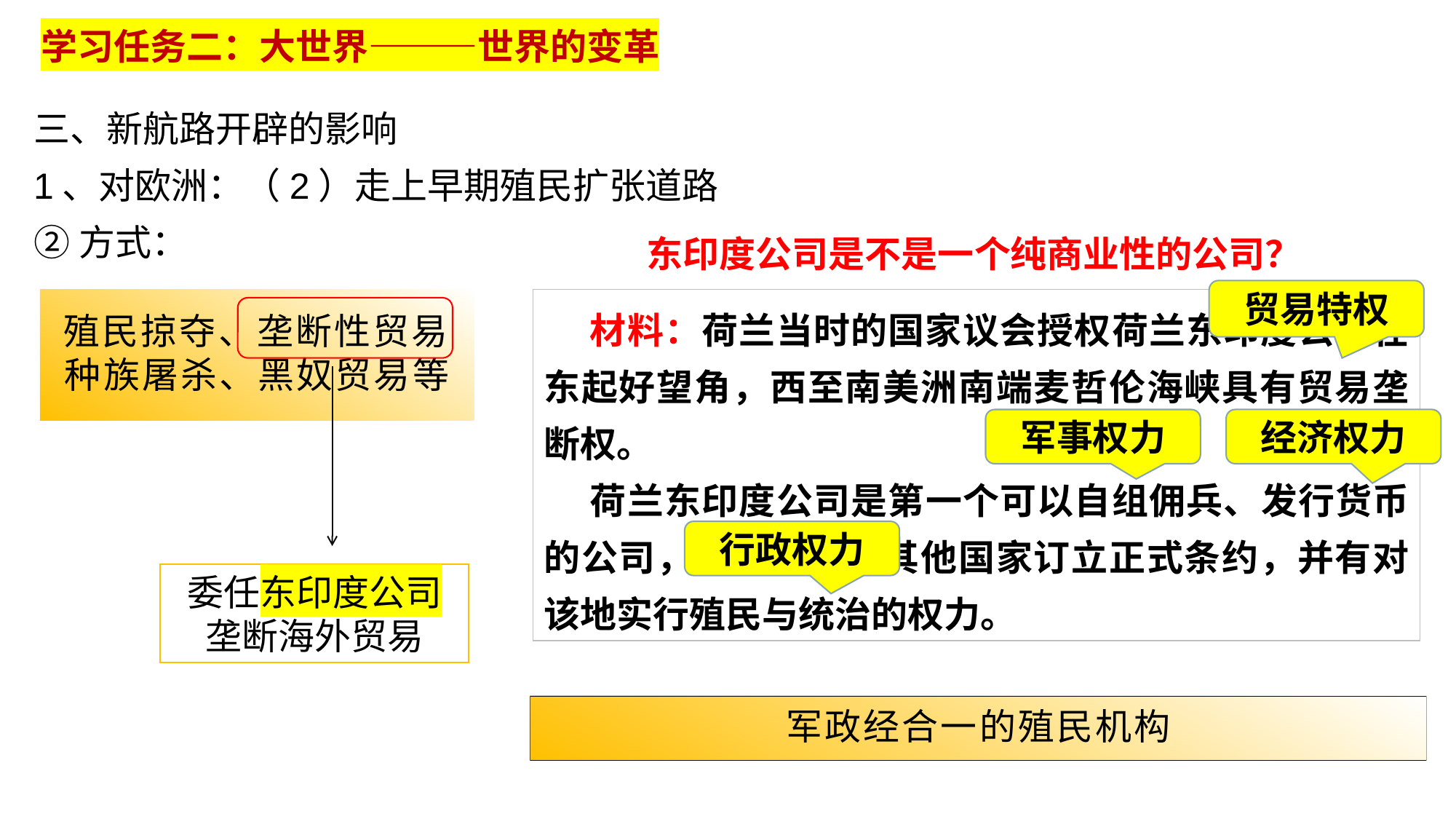

学习任务二：大世界———世界的变革
三、新航路开辟的影响
1、对欧洲：（2）走上早期殖民扩张道路
②方式：
东印度公司是不是一个纯商业性的公司？
    材料：荷兰当时的国家议会授权荷兰东印度公司在东起好望角，西至南美洲南端麦哲伦海峡具有贸易垄断权。
    荷兰东印度公司是第一个可以自组佣兵、发行货币的公司，并获批准与其他国家订立正式条约，并有对该地实行殖民与统治的权力。
贸易特权
殖民掠夺、垄断性贸易种族屠杀、黑奴贸易等

委任东印度公司垄断海外贸易
经济权力
军事权力
行政权力
军政经合一的殖民机构